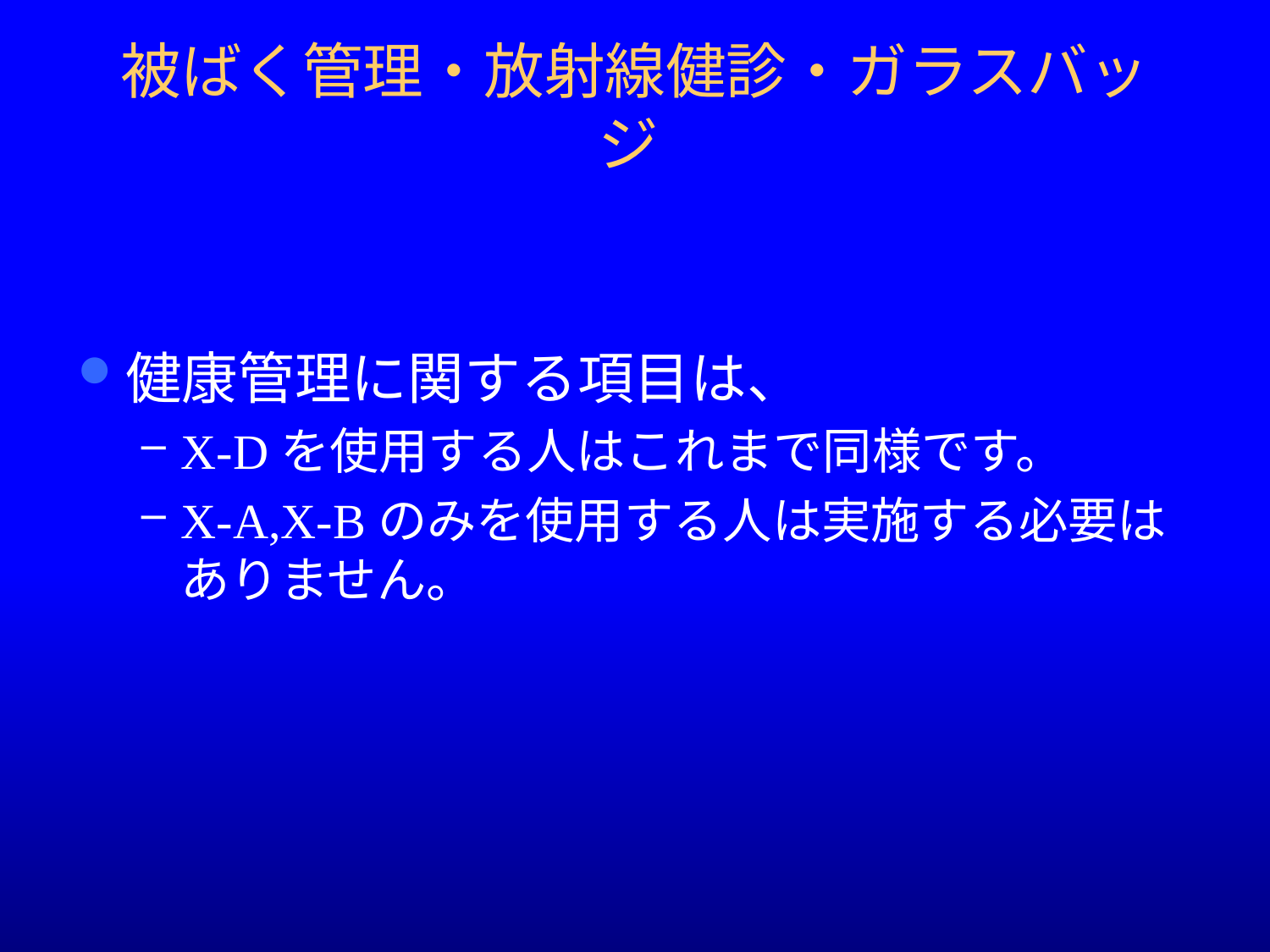

# 被ばく管理・放射線健診・ガラスバッジ
健康管理に関する項目は、
X-Dを使用する人はこれまで同様です。
X-A,X-Bのみを使用する人は実施する必要はありません。